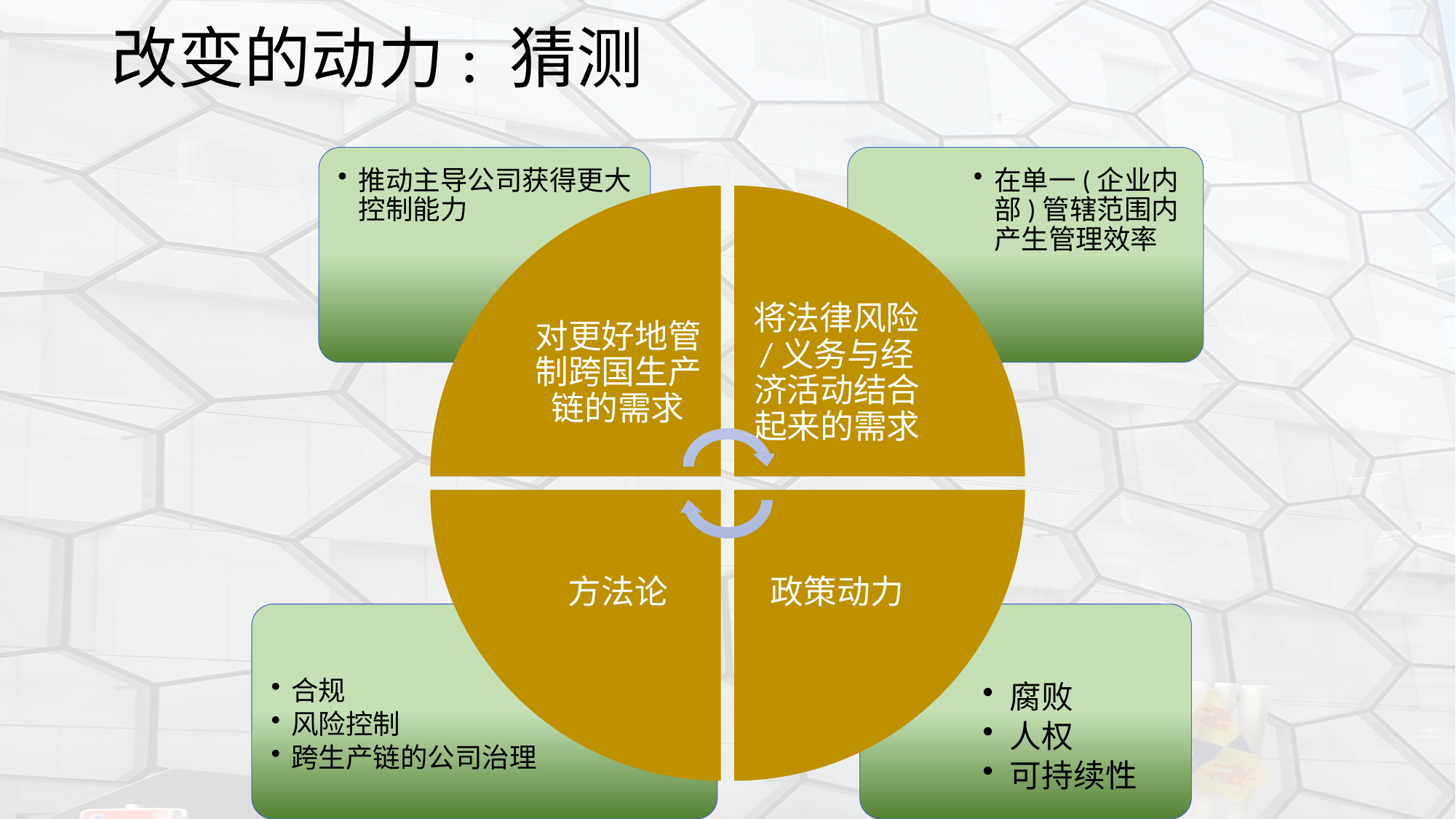

# 改变的动力: 猜测
腐败
人权
可持续性
合规
风险控制
跨生产链的公司治理
在单一(企业内部)管辖范围内产生管理效率
推动主导公司获得更大控制能力
对更好地管制跨国生产链的需求
将法律风险/义务与经济活动结合起来的需求
政策动力
方法论